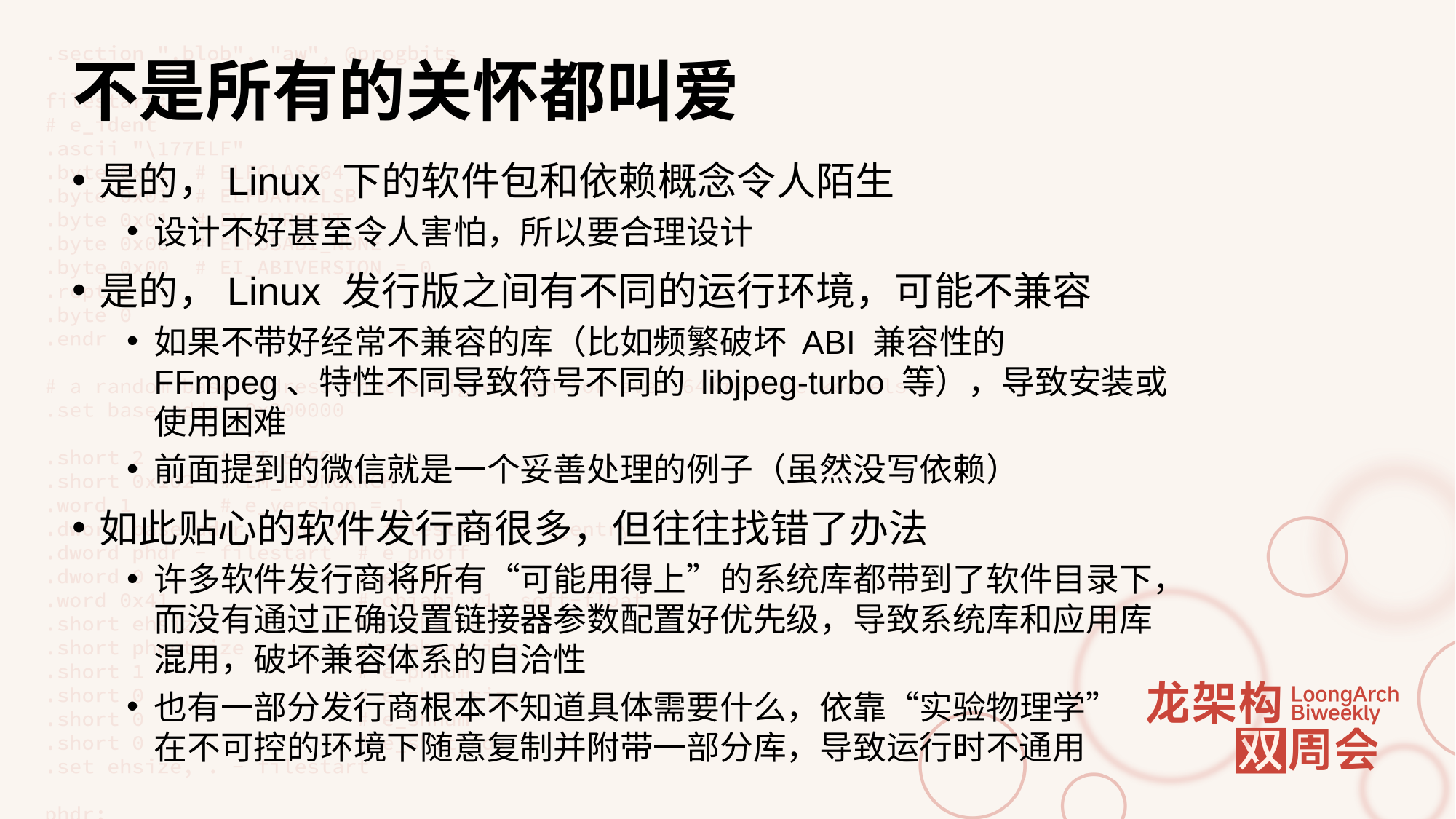

# 不是所有的关怀都叫爱
是的，Linux 下的软件包和依赖概念令人陌生
设计不好甚至令人害怕，所以要合理设计
是的，Linux 发行版之间有不同的运行环境，可能不兼容
如果不带好经常不兼容的库（比如频繁破坏 ABI 兼容性的 FFmpeg、特性不同导致符号不同的 libjpeg-turbo 等），导致安装或使用困难
前面提到的微信就是一个妥善处理的例子（虽然没写依赖）
如此贴心的软件发行商很多，但往往找错了办法
许多软件发行商将所有“可能用得上”的系统库都带到了软件目录下，而没有通过正确设置链接器参数配置好优先级，导致系统库和应用库混用，破坏兼容体系的自洽性
也有一部分发行商根本不知道具体需要什么，依靠“实验物理学”
在不可控的环境下随意复制并附带一部分库，导致运行时不通用